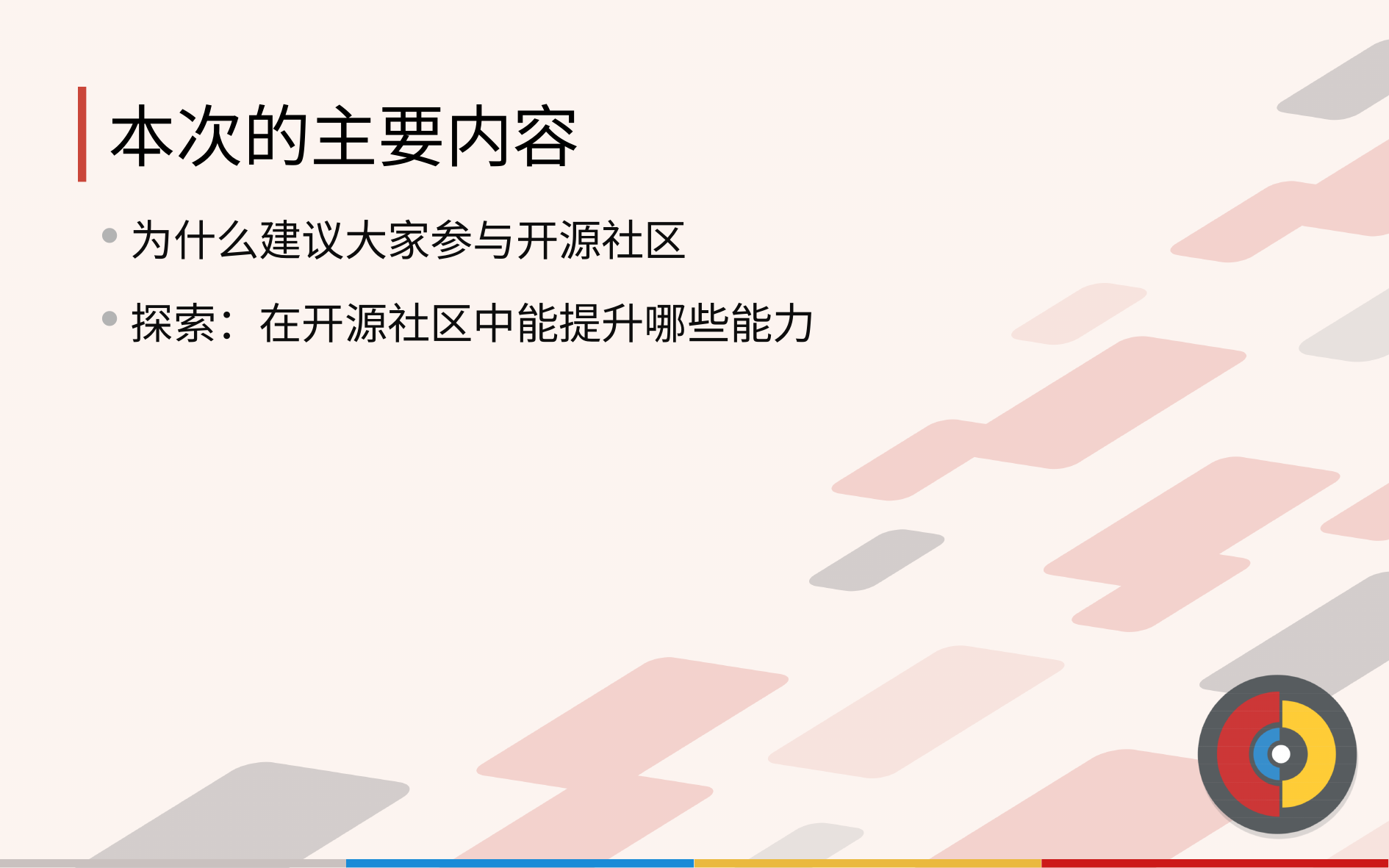

# 本次的主要内容
为什么建议大家参与开源社区
探索：在开源社区中能提升哪些能力